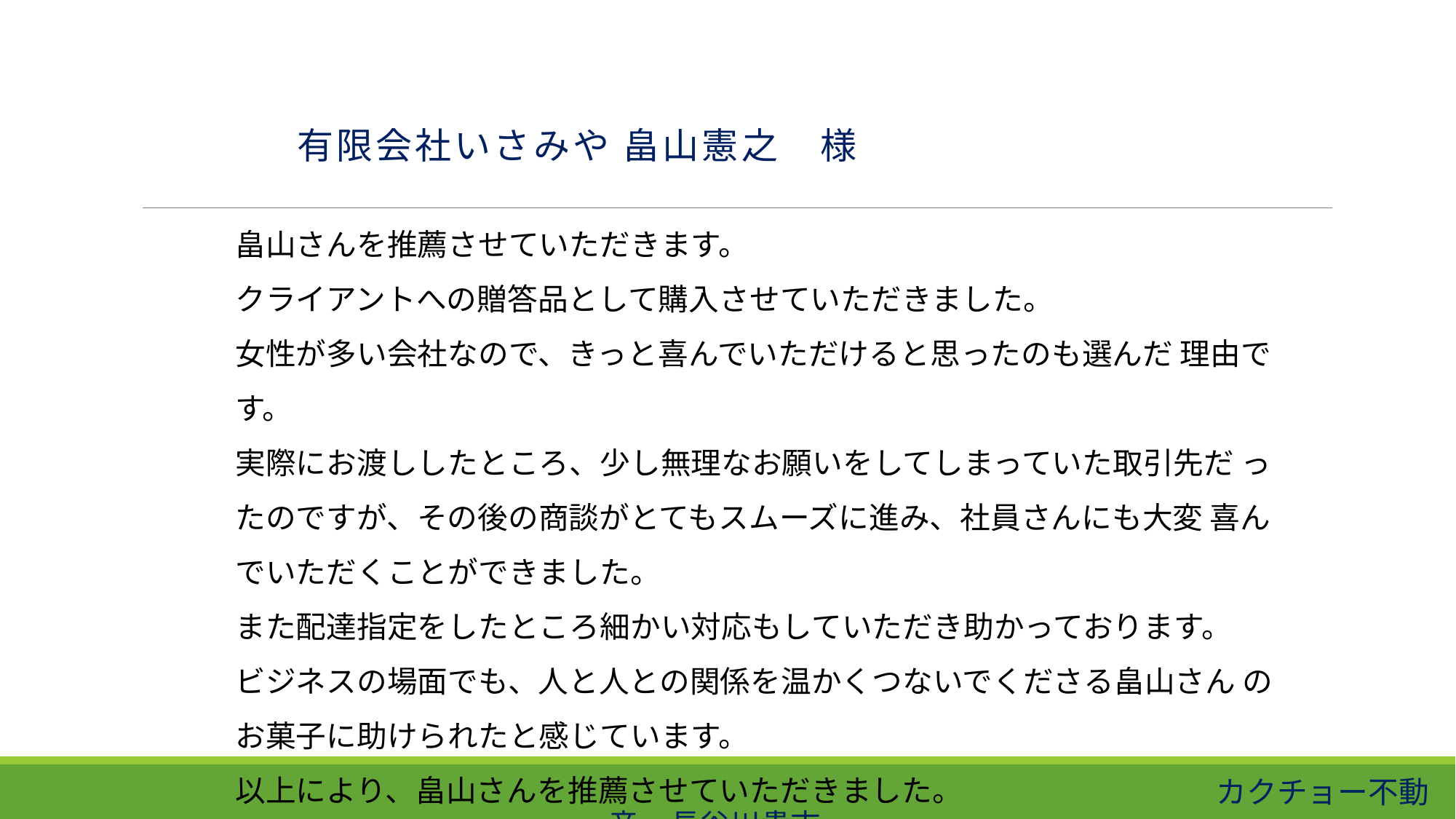

有限会社いさみや 畠山憲之　様
畠山さんを推薦させていただきます。
クライアントへの贈答品として購入させていただきました。
女性が多い会社なので、きっと喜んでいただけると思ったのも選んだ 理由です。
実際にお渡ししたところ、少し無理なお願いをしてしまっていた取引先だ ったのですが、その後の商談がとてもスムーズに進み、社員さんにも大変 喜んでいただくことができました。
また配達指定をしたところ細かい対応もしていただき助かっております。
ビジネスの場面でも、人と人との関係を温かくつないでくださる畠山さん のお菓子に助けられたと感じています。
以上により、畠山さんを推薦させていただきました。

　　　　　　　　　　　　　　　　　　　　カクチョー不動産　長谷川貴志